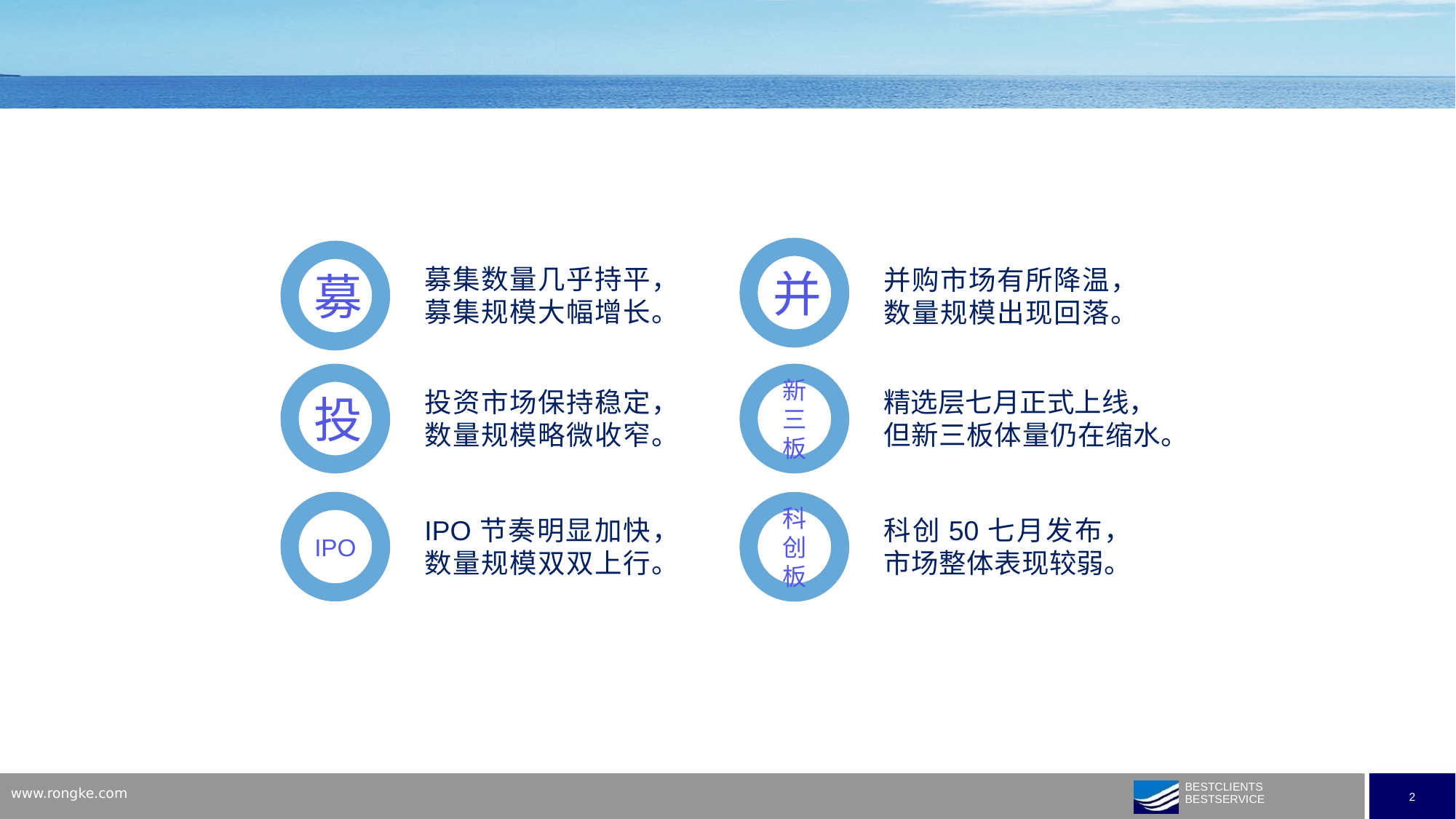

并
募
募集数量几乎持平，
募集规模大幅增长。
并购市场有所降温，
数量规模出现回落。
投
新三板
投资市场保持稳定，
数量规模略微收窄。
精选层七月正式上线，
但新三板体量仍在缩水。
IPO
科创板
IPO节奏明显加快，
数量规模双双上行。
科创50七月发布，
市场整体表现较弱。